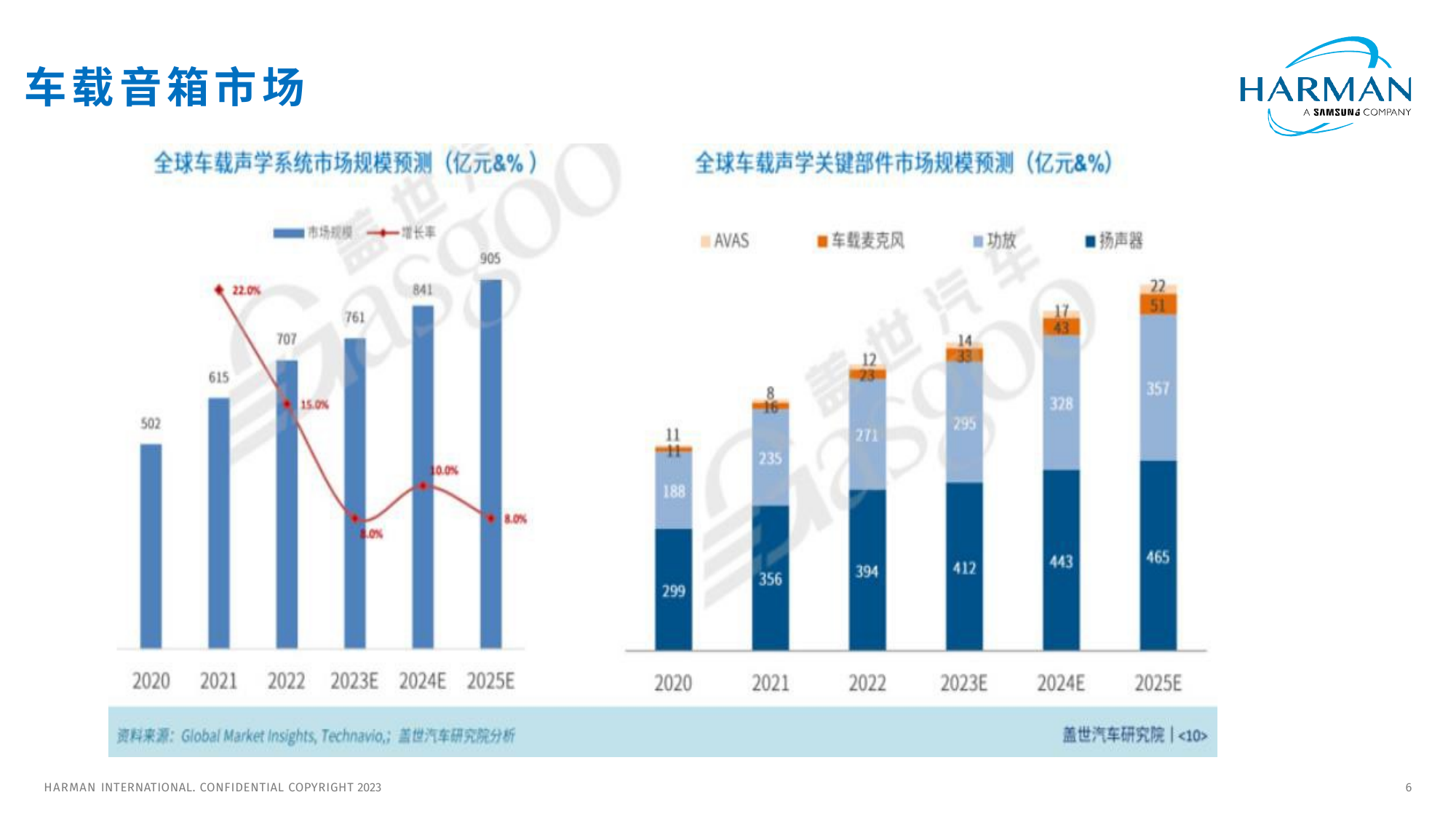

# 车载音箱市场

6
HARMAN INTERNATIONAL. CONFIDENTIAL COPYRIGHT 2023